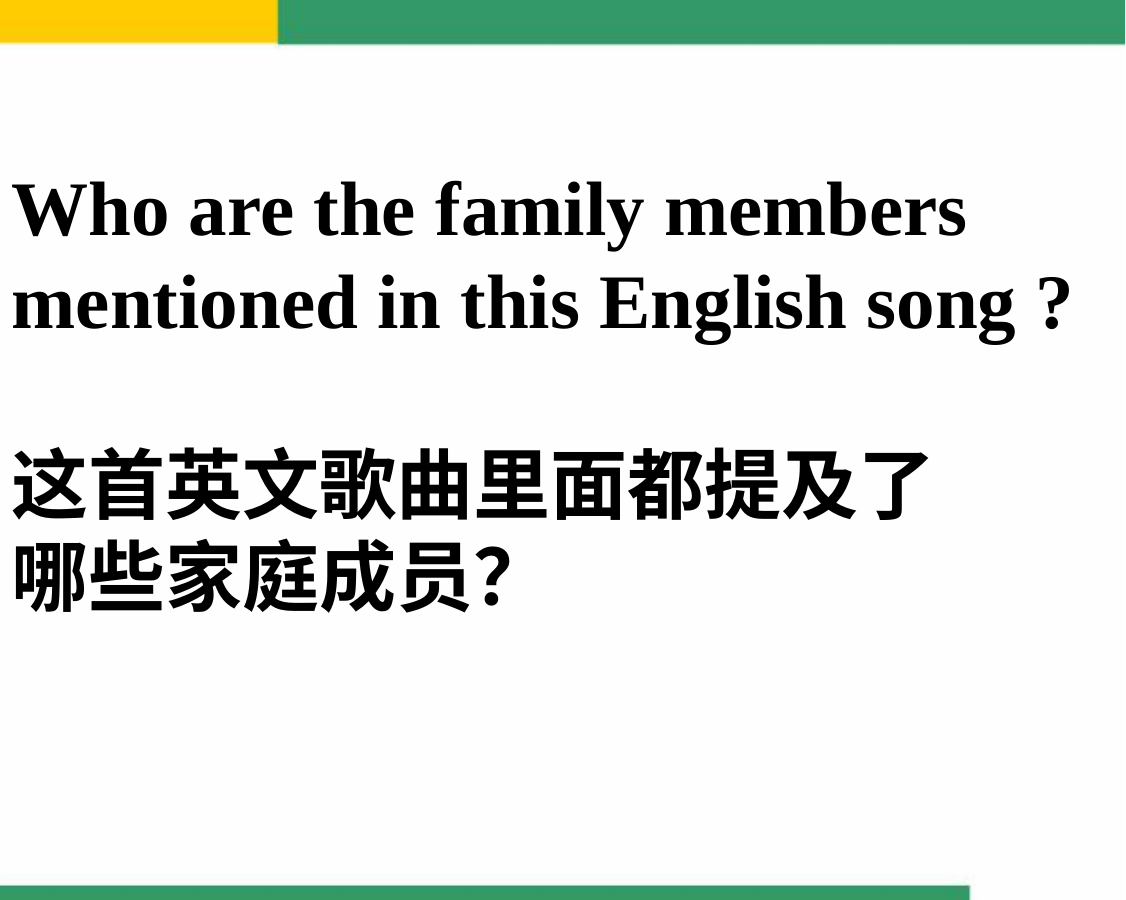

Who are the family members
mentioned in this English song ?

这首英文歌曲里面都提及了
哪些家庭成员？